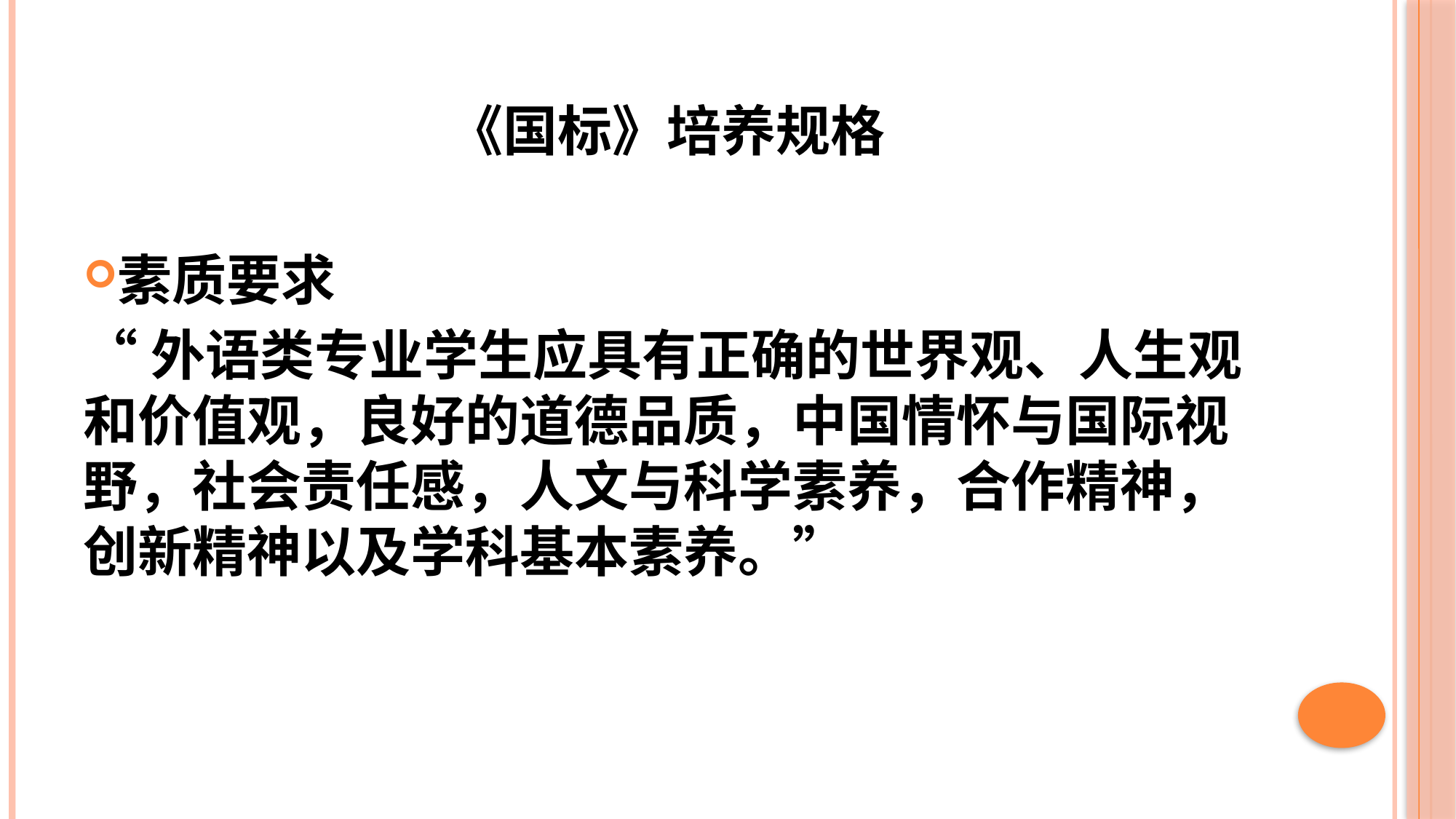

《国标》培养规格

素质要求
“外语类专业学生应具有正确的世界观、人生观和价值观，良好的道德品质，中国情怀与国际视野，社会责任感，人文与科学素养，合作精神，创新精神以及学科基本素养。”